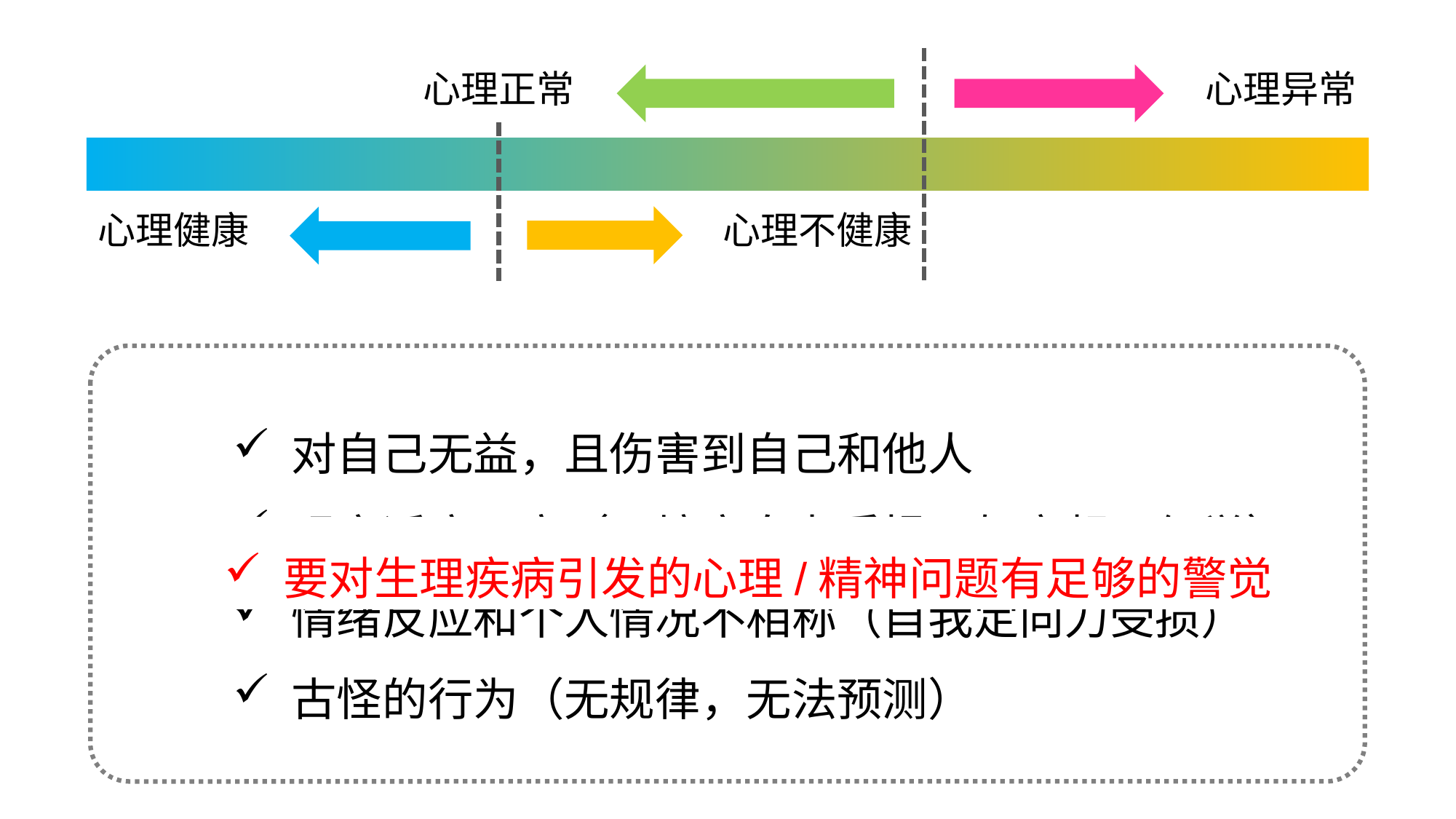

心理正常
心理异常

心理健康
心理不健康

 对自己无益，且伤害到自己和他人
 现实适应不良（环境定向力受损，如妄想、幻觉）
 情绪反应和个人情况不相称（自我定向力受损）
 古怪的行为（无规律，无法预测）
人格完整
智力正常
情绪健康
意志健全
适应能力强
能够悦纳自己
和谐的人际关系
心理行为符合大学生的年龄特征
 要对生理疾病引发的心理/精神问题有足够的警觉